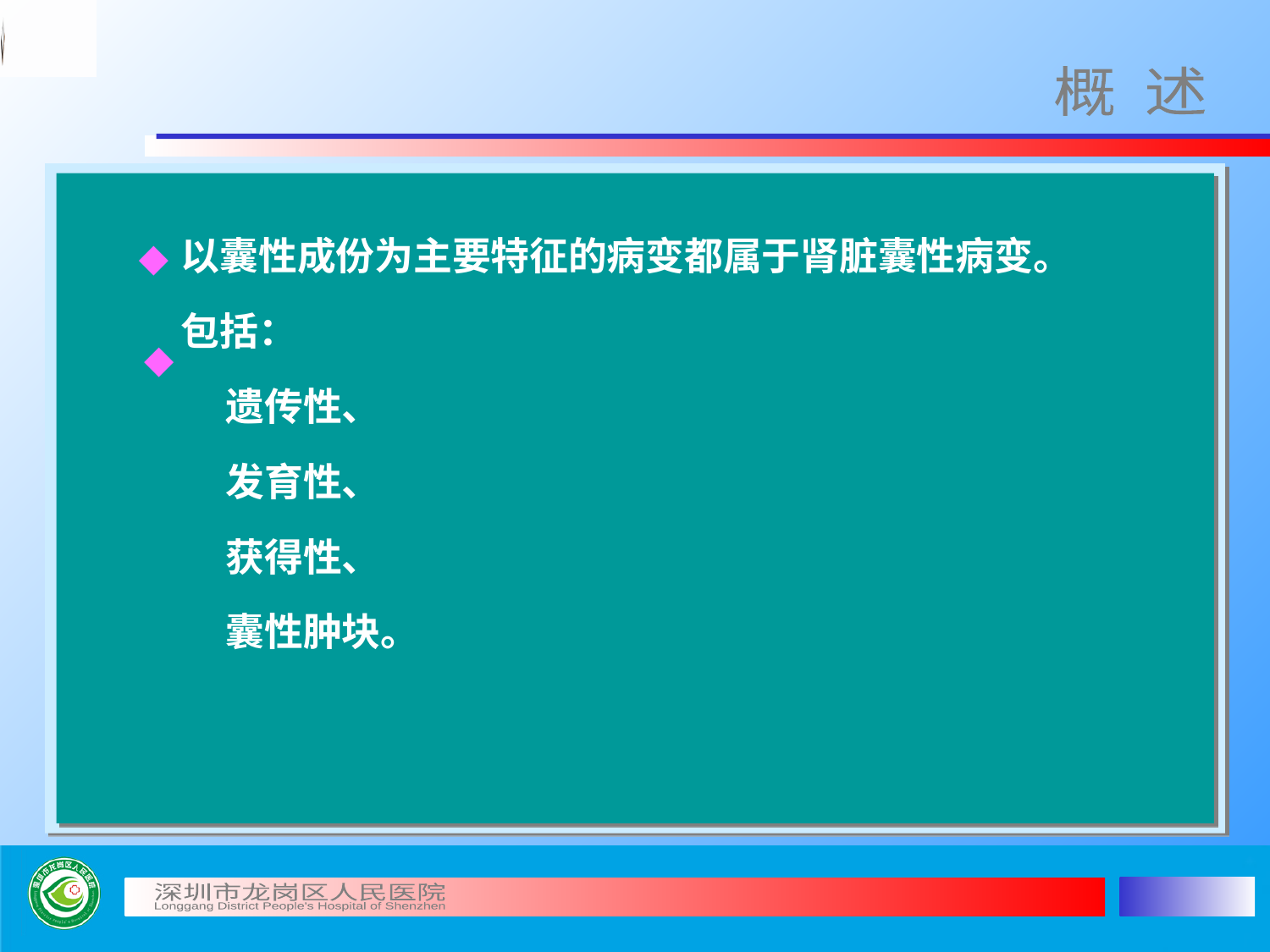

概  述

以囊性成份为主要特征的病变都属于肾脏囊性病变。
包括：
    遗传性、
    发育性、
    获得性、
    囊性肿块。
◆
◆